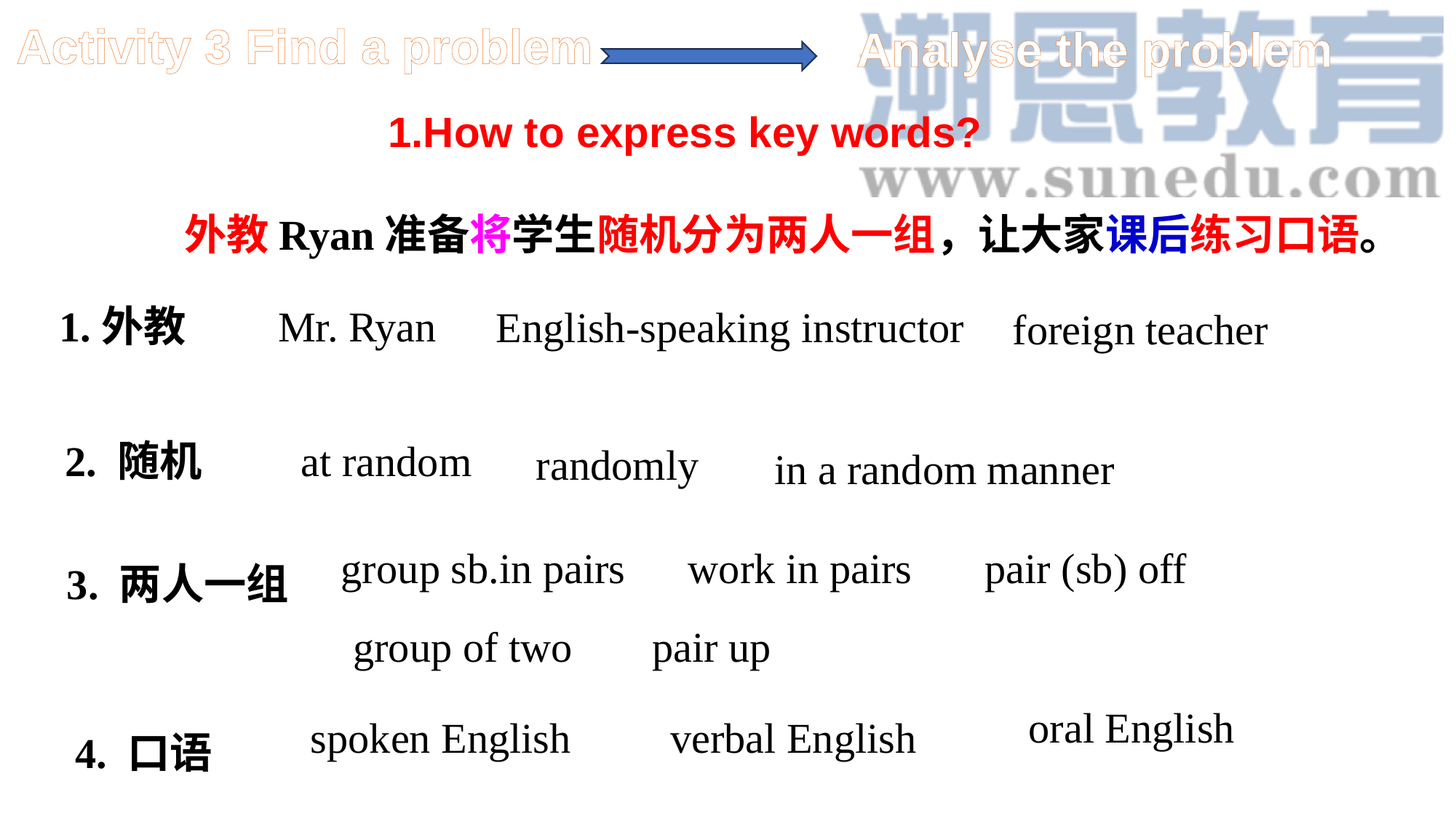

Activity 3 Find a problem
 Analyse the problem

1.How to express key words?
外教Ryan准备将学生随机分为两人一组，让大家课后练习口语。
1.外教
Mr. Ryan
 English-speaking instructor
foreign teacher

2. 随机
at random
randomly
in a random manner
pair (sb) off
group sb.in pairs
work in pairs
3. 两人一组
group of two
pair up
oral English
spoken English
verbal English
4. 口语